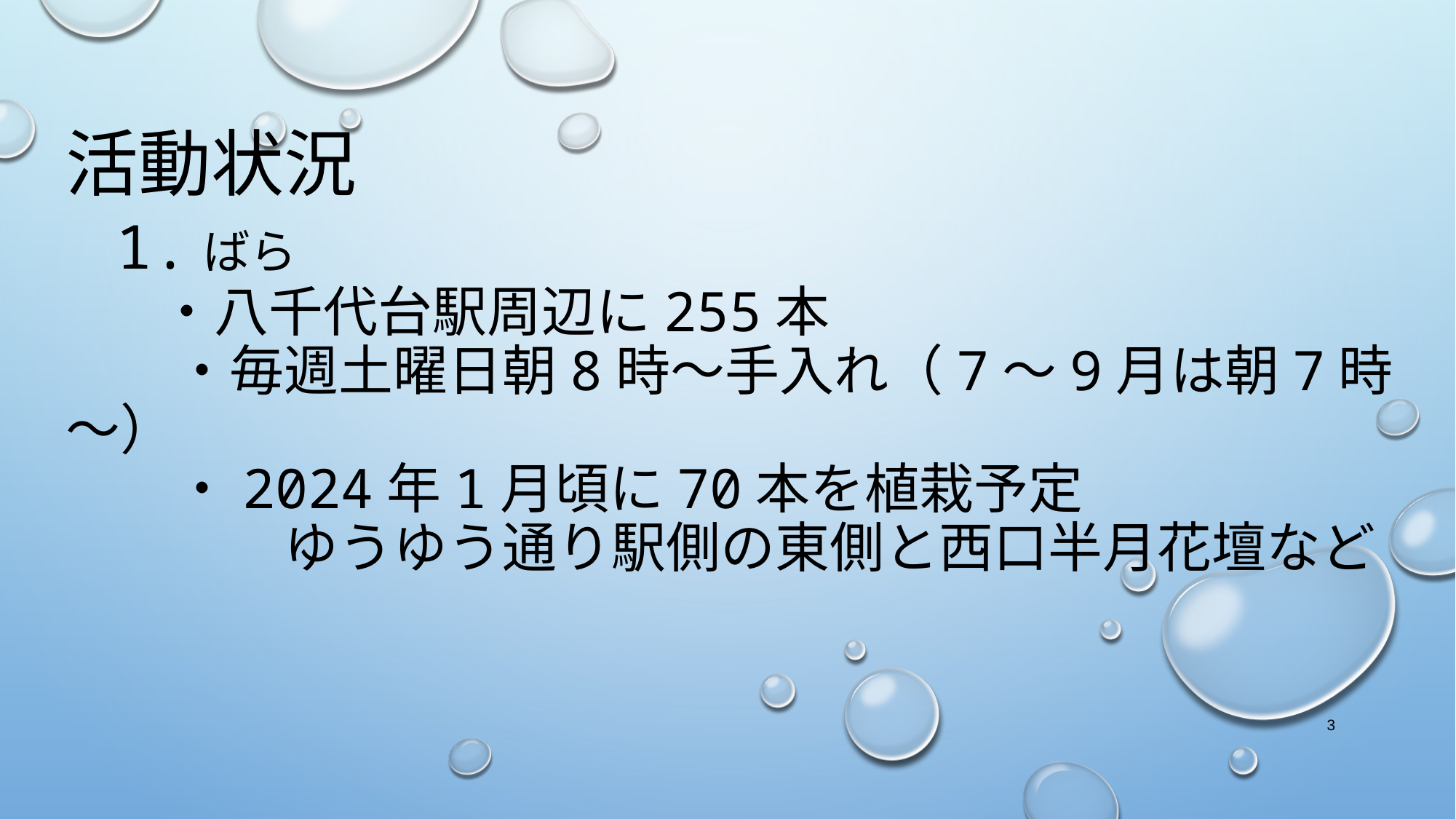

# 活動状況 1.ばら 　　・八千代台駅周辺に255本 　　・毎週土曜日朝8時～手入れ（7～9月は朝7時～） 　　・2024年1月頃に70本を植栽予定 　　　　ゆうゆう通り駅側の東側と西口半月花壇など
3